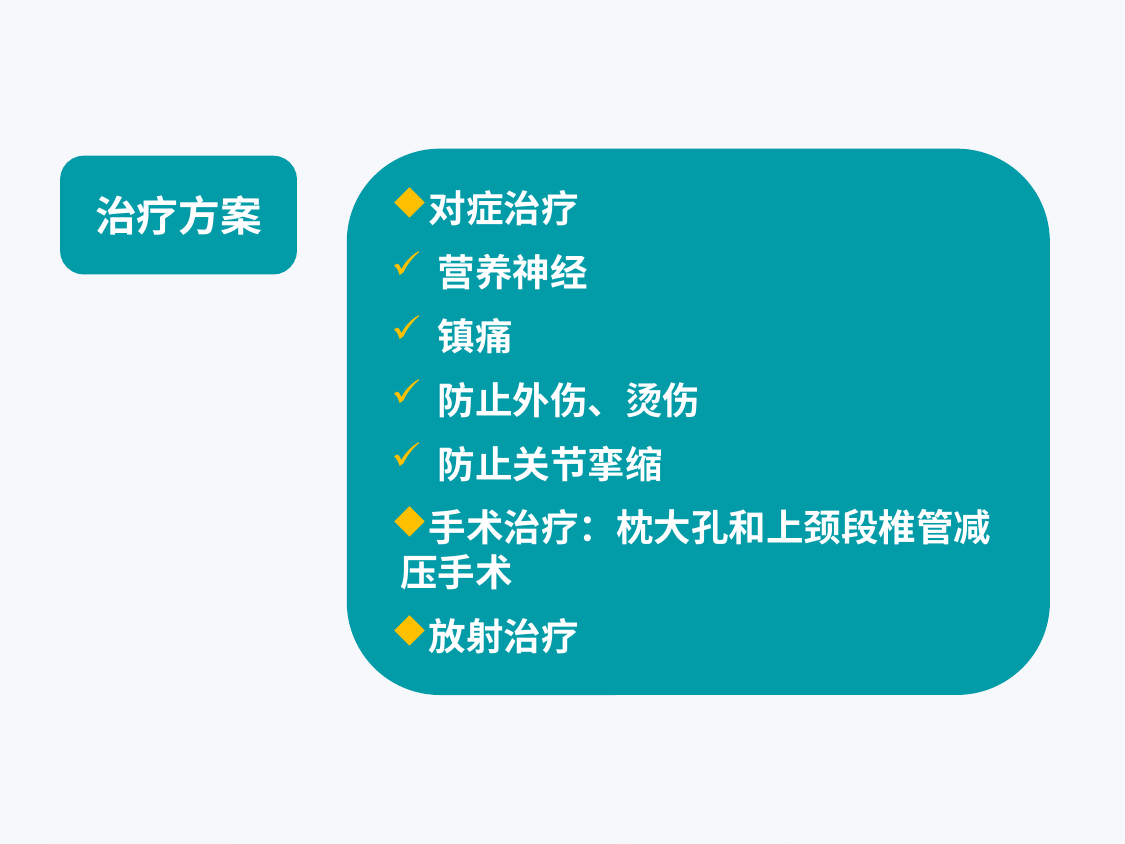

对症治疗
营养神经
镇痛
防止外伤、烫伤
防止关节挛缩
手术治疗：枕大孔和上颈段椎管减压手术
放射治疗
治疗方案